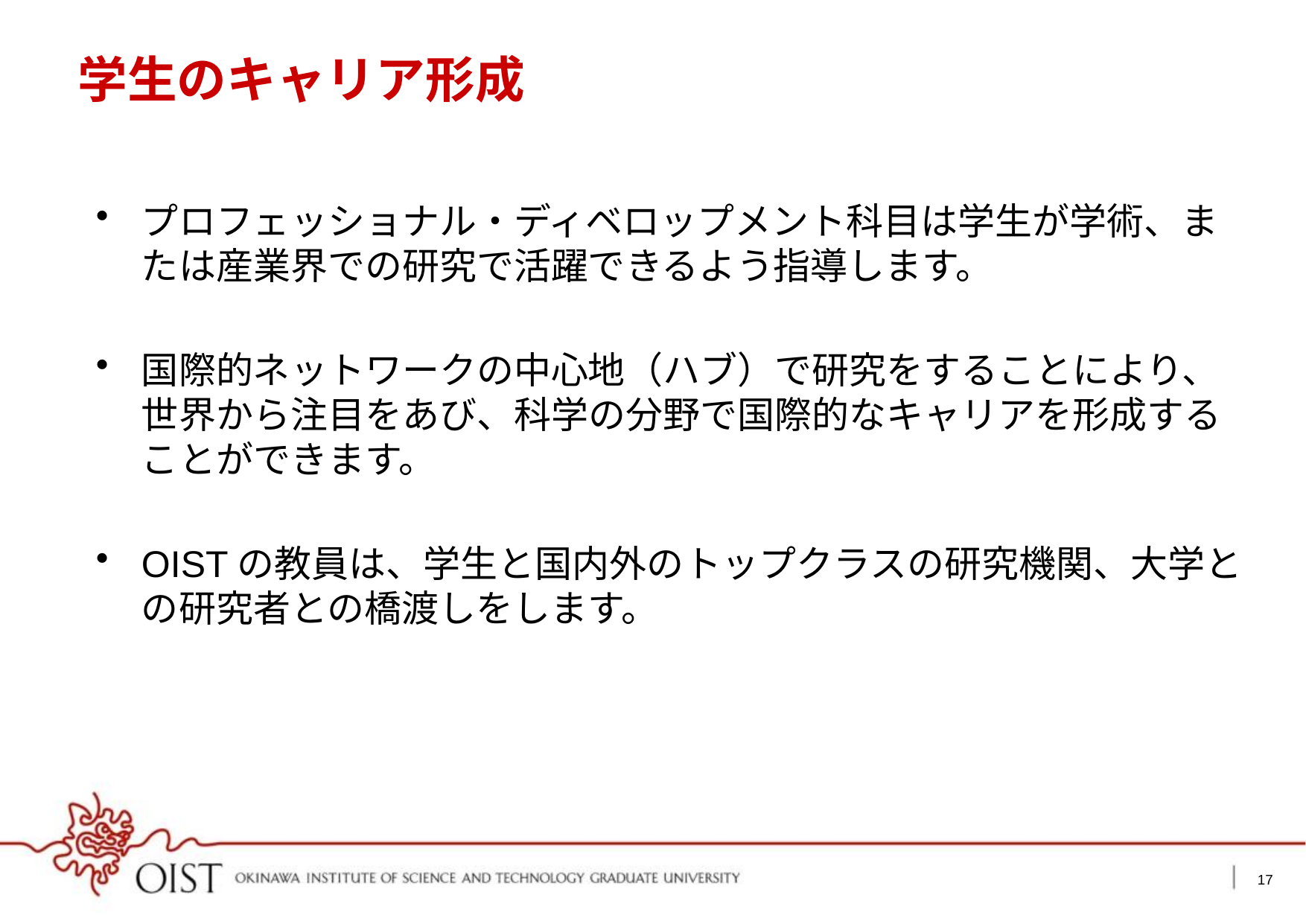

学生のキャリア形成
プロフェッショナル・ディベロップメント科目は学生が学術、または産業界での研究で活躍できるよう指導します。

国際的ネットワークの中心地（ハブ）で研究をすることにより、世界から注目をあび、科学の分野で国際的なキャリアを形成することができます。

OISTの教員は、学生と国内外のトップクラスの研究機関、大学との研究者との橋渡しをします。

17